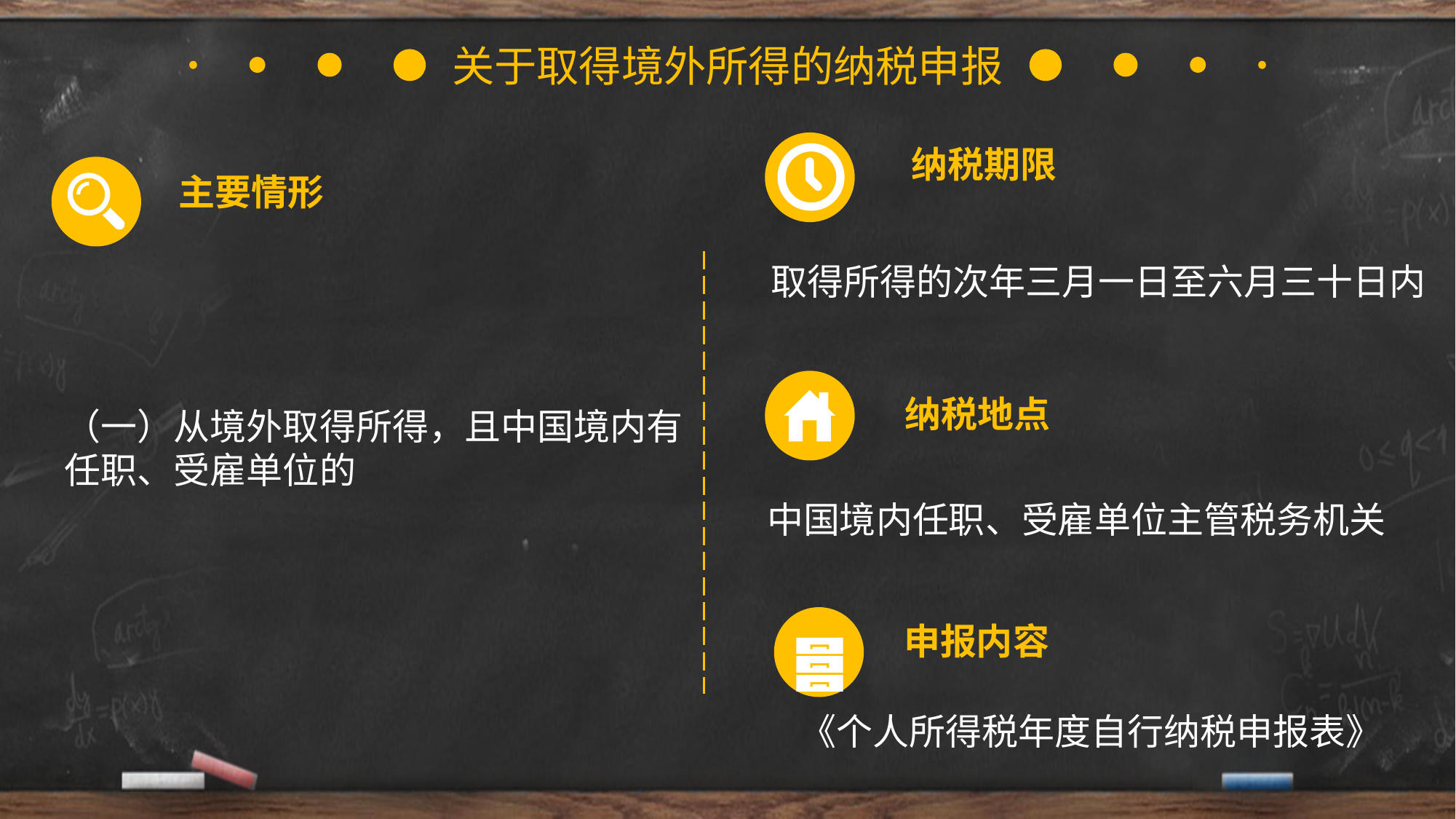

关于取得境外所得的纳税申报

纳税期限

主要情形

取得所得的次年三月一日至六月三十日内

纳税地点

（一）从境外取得所得，且中国境内有任职、受雇单位的
中国境内任职、受雇单位主管税务机关

申报内容

《个人所得税年度自行纳税申报表》